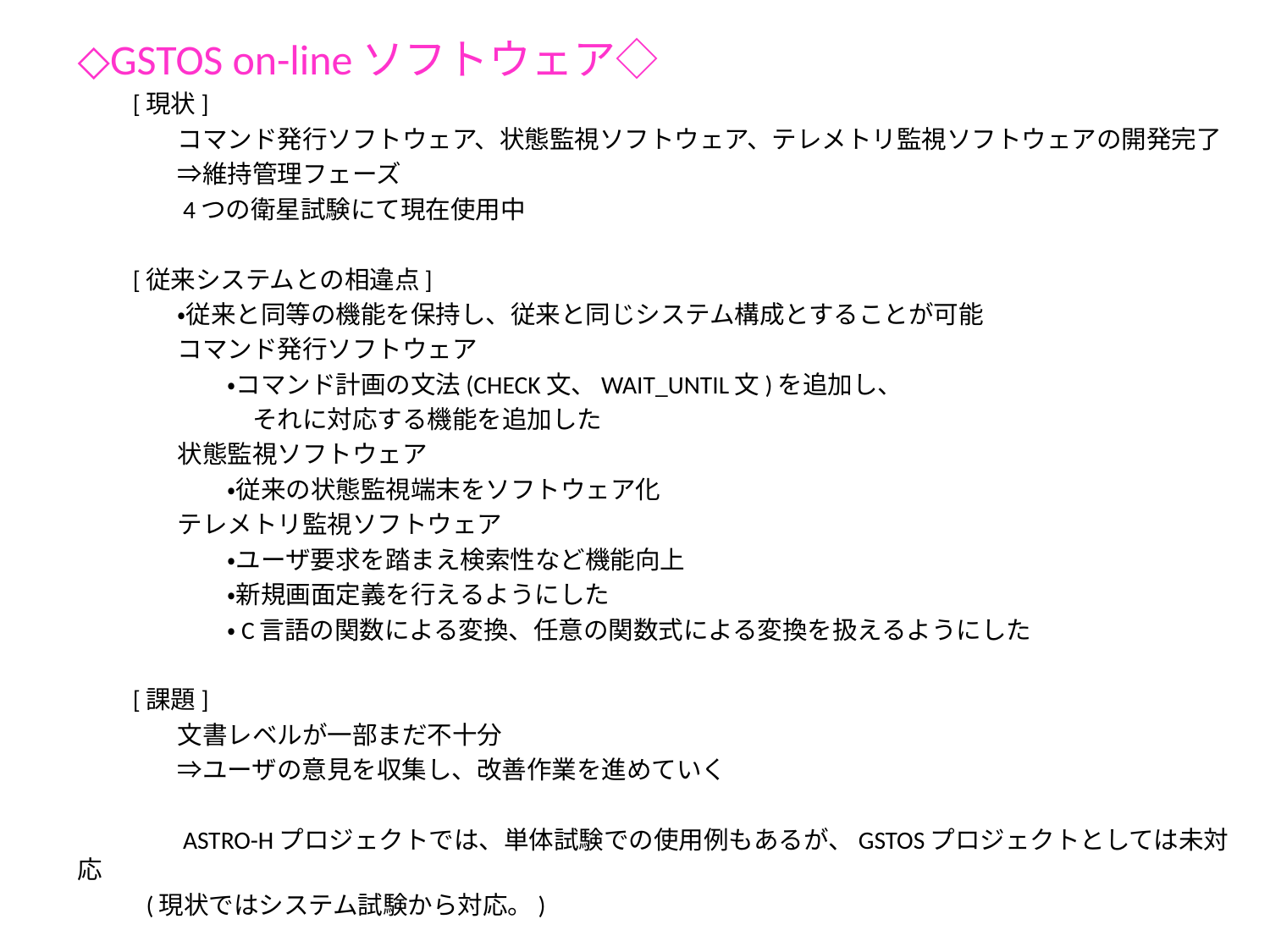

◇GSTOS on-lineソフトウェア◇
　　[現状]
　　　　コマンド発行ソフトウェア、状態監視ソフトウェア、テレメトリ監視ソフトウェアの開発完了
　　　　⇒維持管理フェーズ
　　　　4つの衛星試験にて現在使用中

　　[従来システムとの相違点]
　　　　・従来と同等の機能を保持し、従来と同じシステム構成とすることが可能
　　　　コマンド発行ソフトウェア
　　　　　　・コマンド計画の文法(CHECK文、WAIT_UNTIL文)を追加し、
　　　　　　　それに対応する機能を追加した
　　　　状態監視ソフトウェア
　　　　　　・従来の状態監視端末をソフトウェア化
　　　　テレメトリ監視ソフトウェア
　　　　　　・ユーザ要求を踏まえ検索性など機能向上
　　　　　　・新規画面定義を行えるようにした
　　　　　　・C言語の関数による変換、任意の関数式による変換を扱えるようにした

　　[課題]
　　　　文書レベルが一部まだ不十分
　　　　⇒ユーザの意見を収集し、改善作業を進めていく

　　　　ASTRO-Hプロジェクトでは、単体試験での使用例もあるが、GSTOSプロジェクトとしては未対応
            (現状ではシステム試験から対応。)